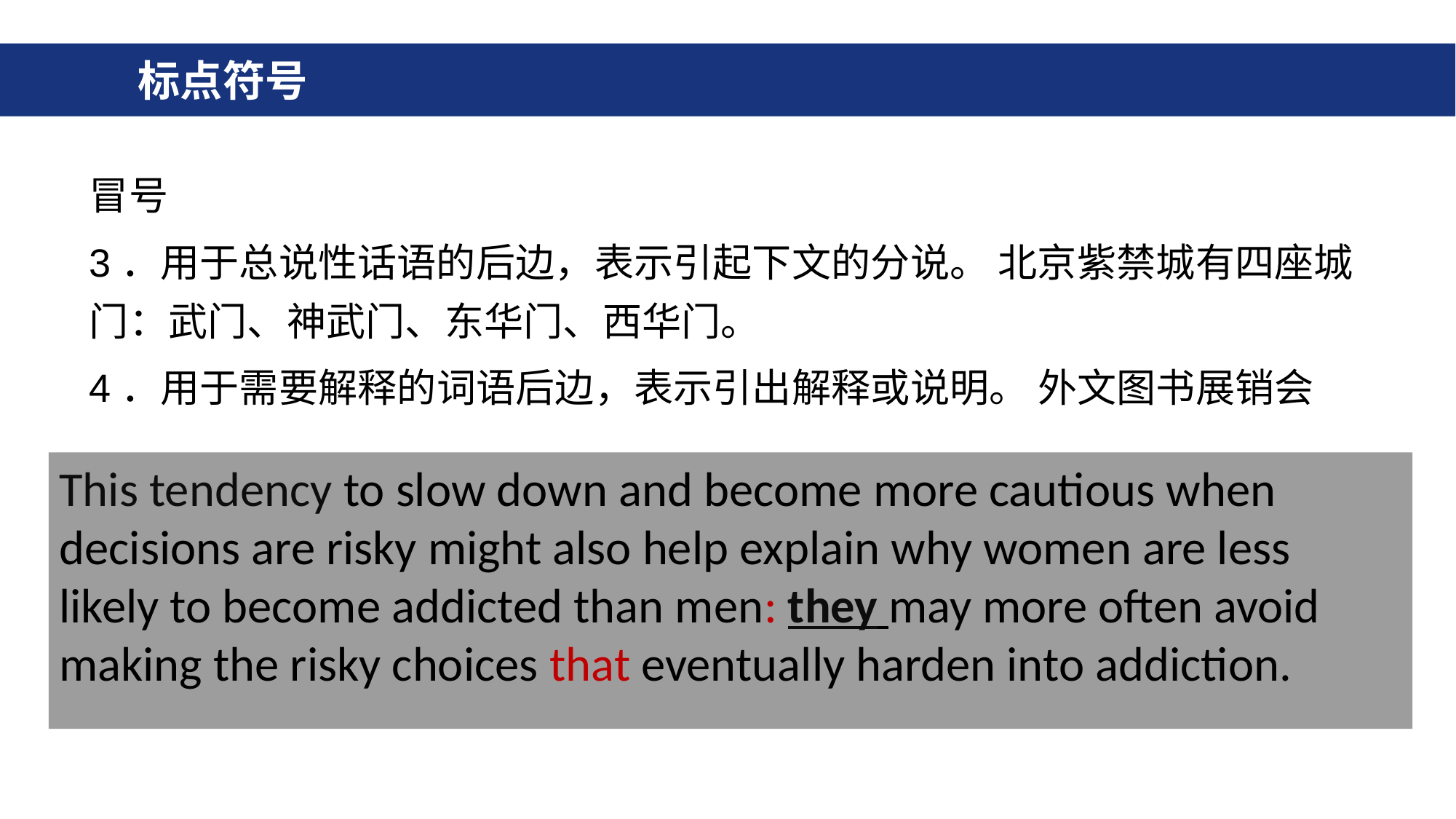

# 标点符号
冒号
3．用于总说性话语的后边，表示引起下文的分说。 北京紫禁城有四座城门：武门、神武门、东华门、西华门。
4．用于需要解释的词语后边，表示引出解释或说明。 外文图书展销会
This tendency to slow down and become more cautious when decisions are risky might also help explain why women are less likely to become addicted than men: they may more often avoid making the risky choices that eventually harden into addiction.